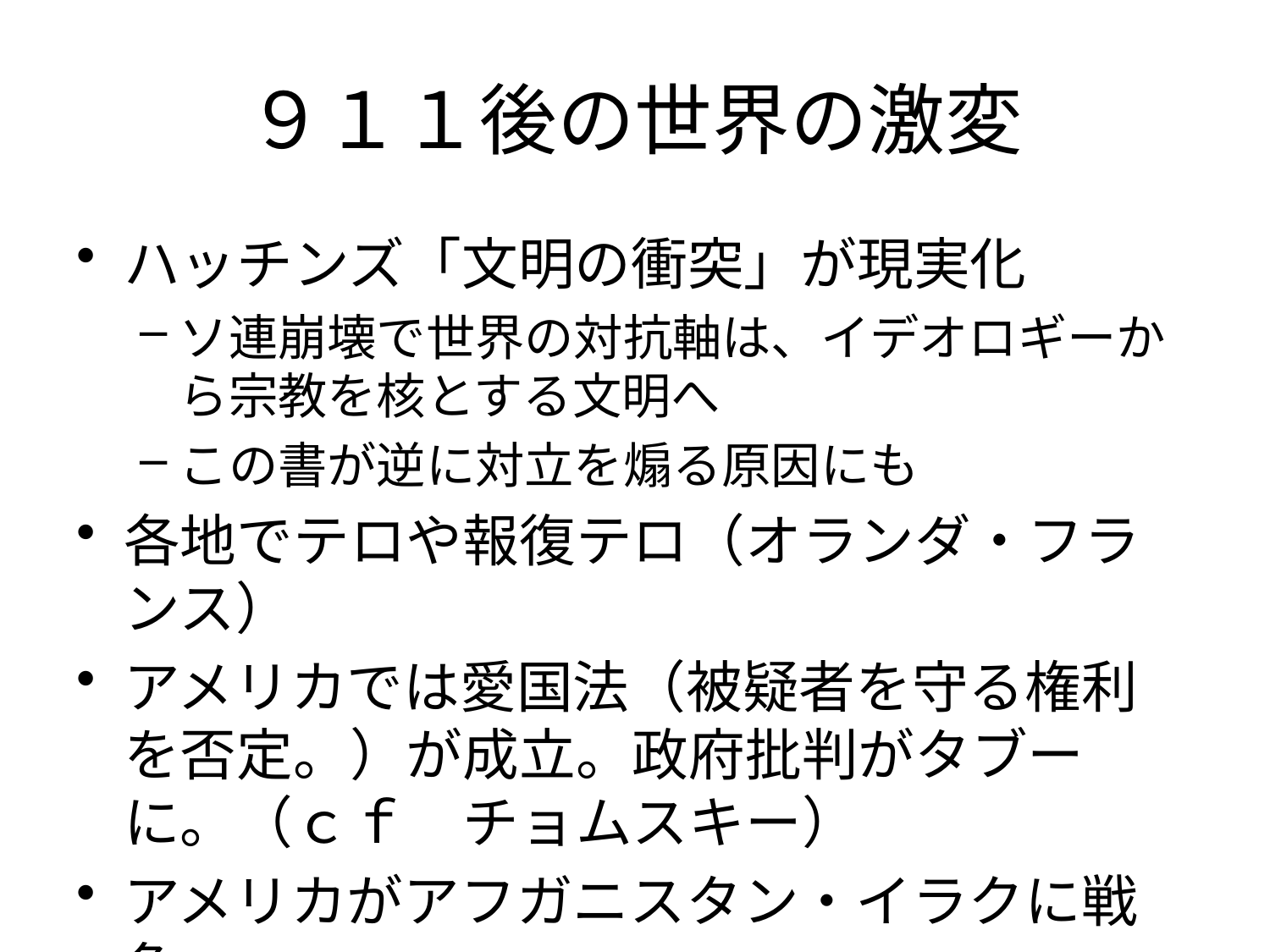

# ９１１後の世界の激変
ハッチンズ「文明の衝突」が現実化
ソ連崩壊で世界の対抗軸は、イデオロギーから宗教を核とする文明へ
この書が逆に対立を煽る原因にも
各地でテロや報復テロ（オランダ・フランス）
アメリカでは愛国法（被疑者を守る権利を否定。）が成立。政府批判がタブーに。（ｃｆ　チョムスキー）
アメリカがアフガニスタン・イラクに戦争